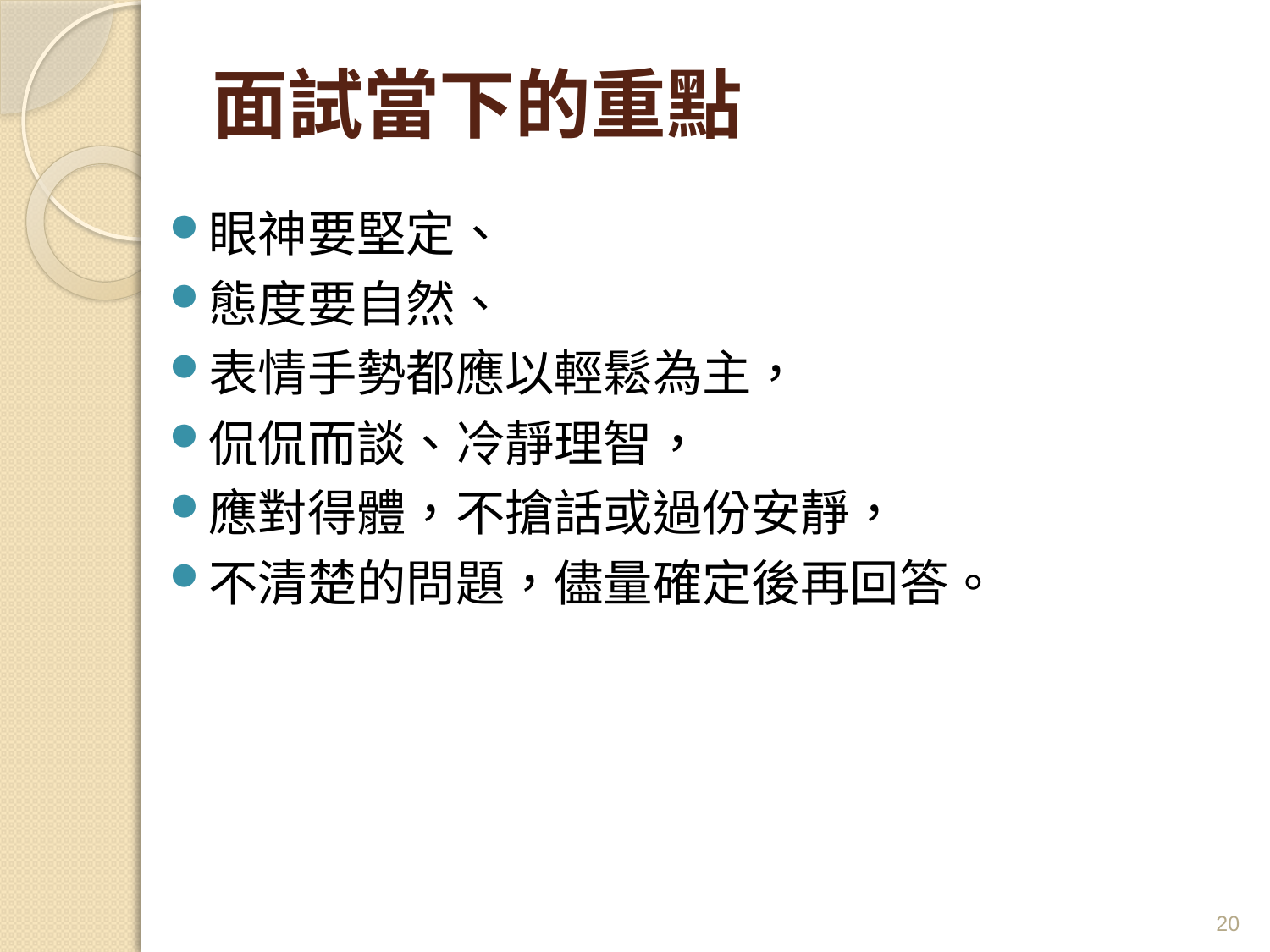

# 面試當下的重點
眼神要堅定、
態度要自然、
表情手勢都應以輕鬆為主，
侃侃而談、冷靜理智，
應對得體，不搶話或過份安靜，
不清楚的問題，儘量確定後再回答。

20